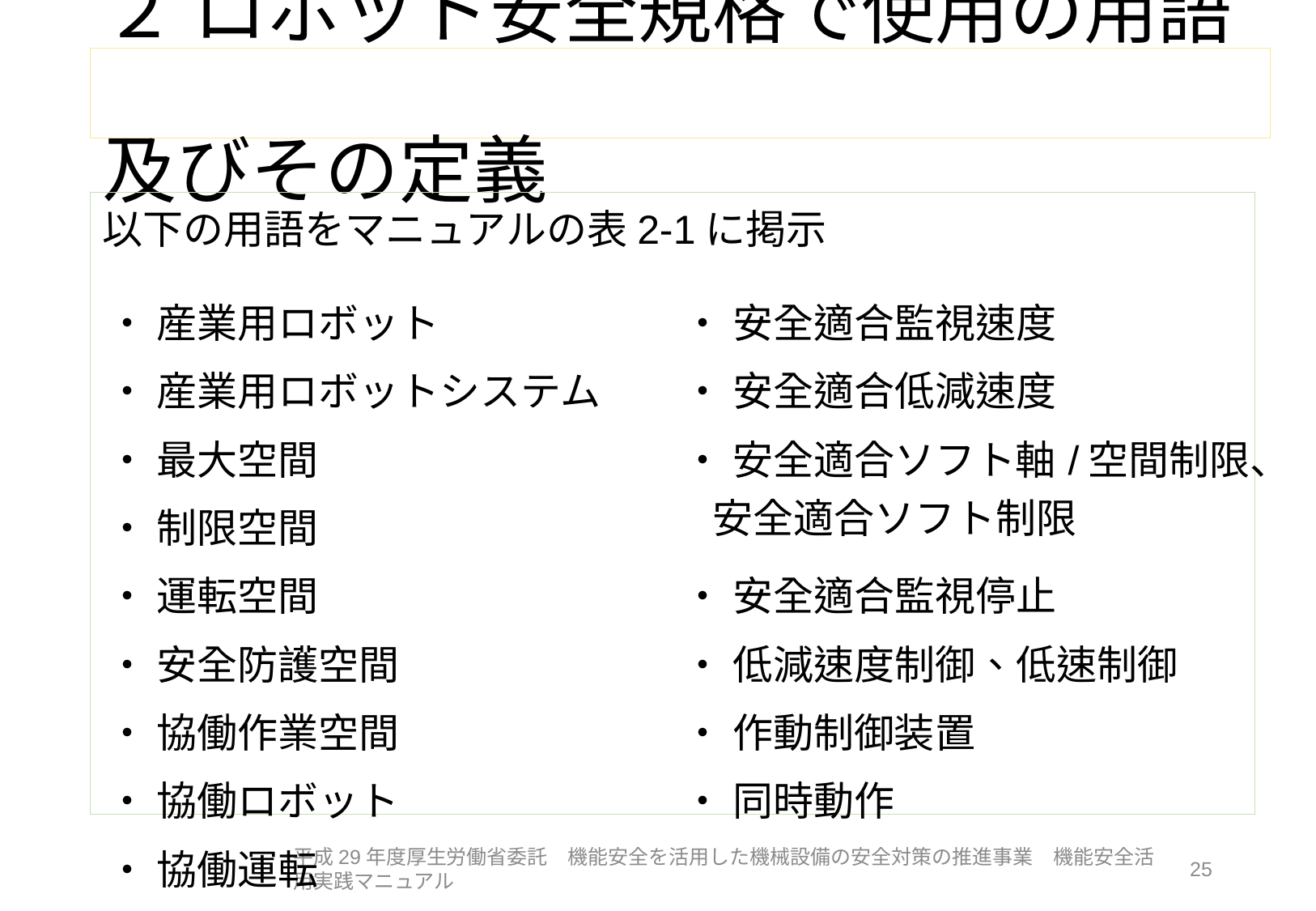

# ２ ロボット安全規格で使用の用語 　　　　　　　　　　　　　　　及びその定義
以下の用語をマニュアルの表2-1に掲示

| ・ 産業用ロボット | ・ 安全適合監視速度 |
| --- | --- |
| ・ 産業用ロボットシステム | ・ 安全適合低減速度 |
| ・ 最大空間 | ・ 安全適合ソフト軸/空間制限、 安全適合ソフト制限 |
| ・ 制限空間 |  |
| ・ 運転空間 | ・ 安全適合監視停止 |
| ・ 安全防護空間 | ・ 低減速度制御、低速制御 |
| ・ 協働作業空間 | ・ 作動制御装置 |
| ・ 協働ロボット | ・ 同時動作 |
| ・ 協働運転 |  |
平成29年度厚生労働省委託　機能安全を活用した機械設備の安全対策の推進事業　機能安全活用実践マニュアル
25